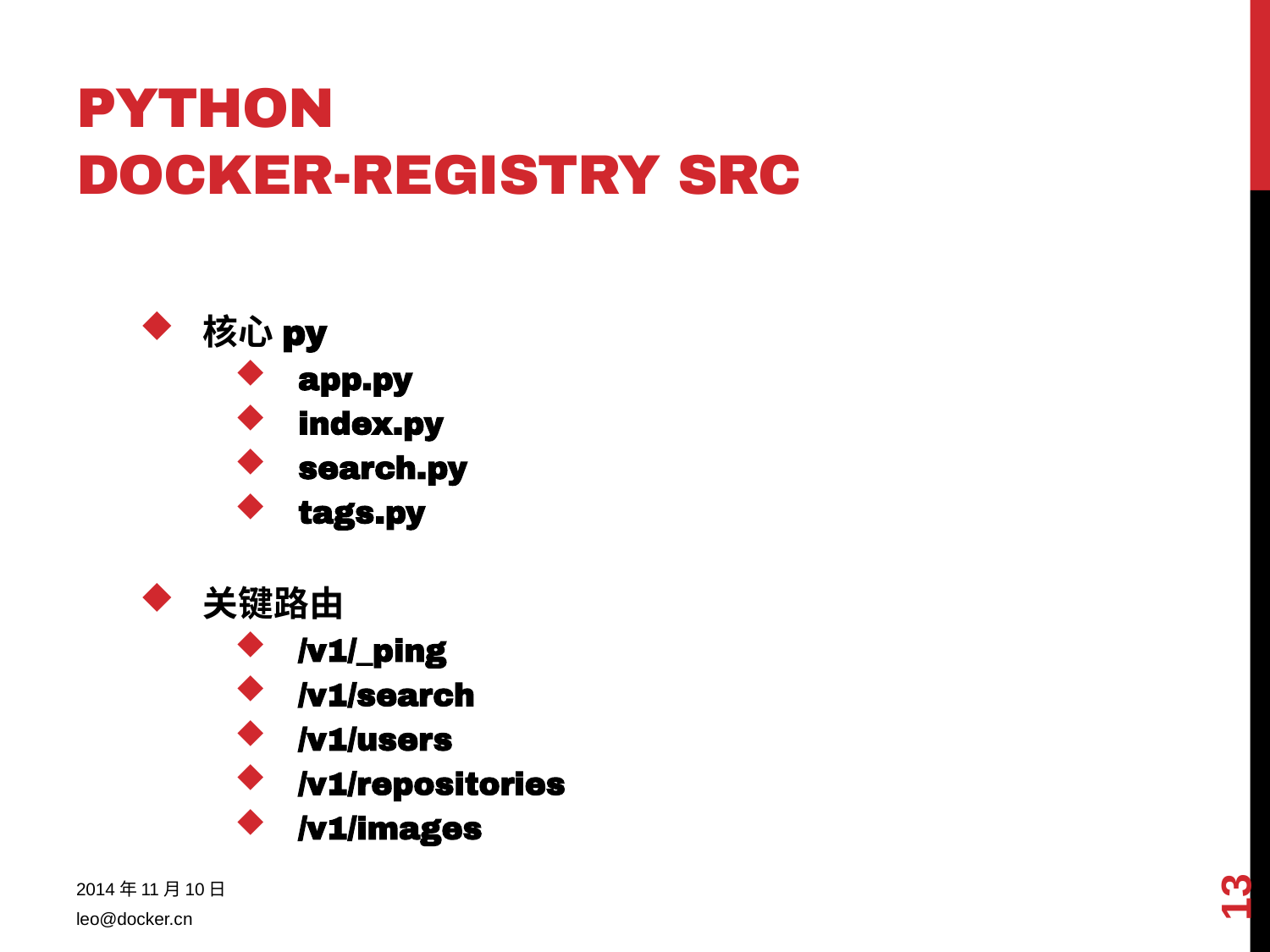

# Python docker-registry src

核心py
app.py
index.py
search.py
tags.py

关键路由
/v1/_ping
/v1/search
/v1/users
/v1/repositories
/v1/images
13
2014年11月10日
leo@docker.cn